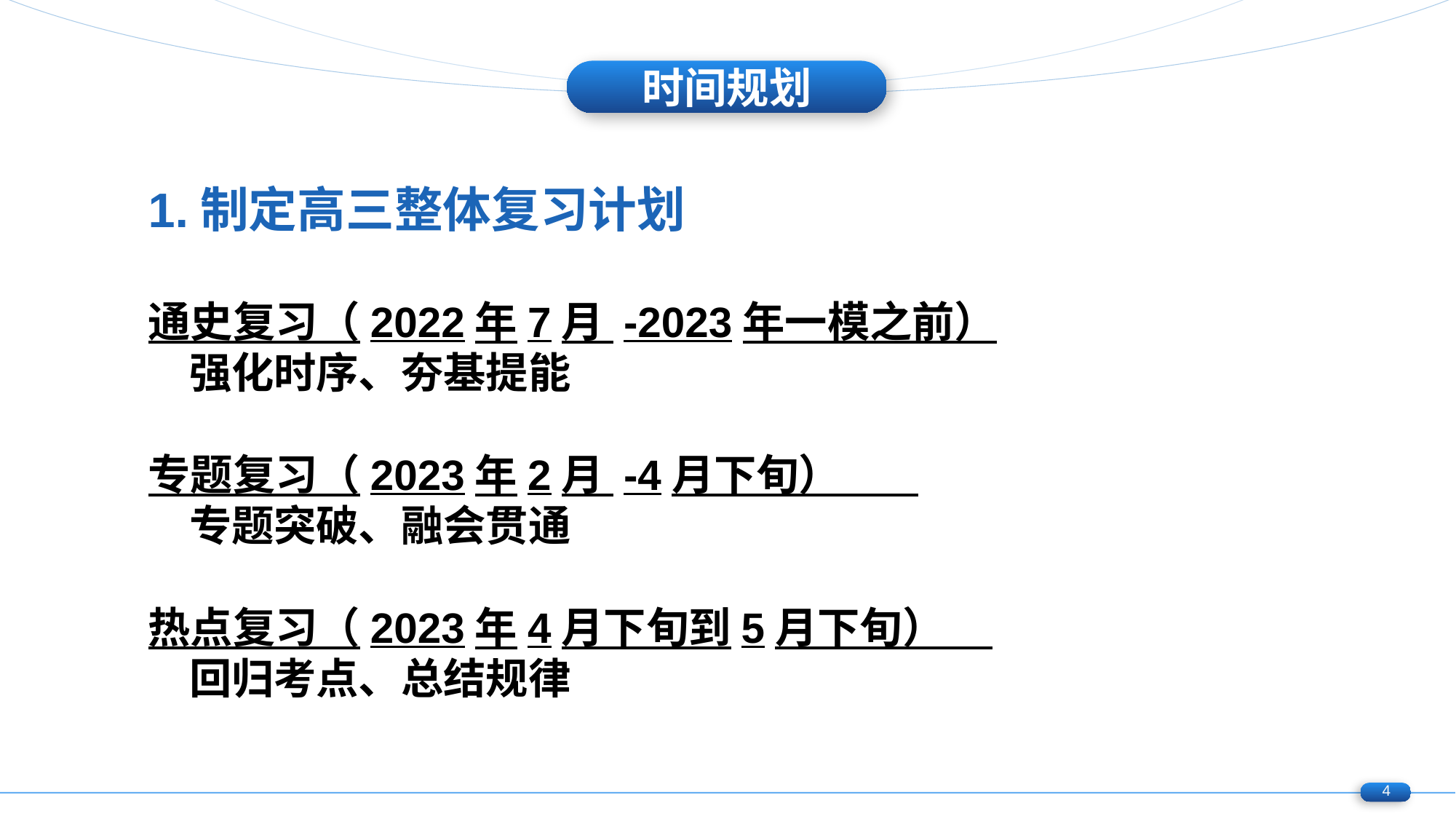

时间规划
1.制定高三整体复习计划
通史复习（2022年7月 -2023年一模之前）
强化时序、夯基提能

专题复习（2023年2月 -4月下旬）
专题突破、融会贯通

热点复习（2023年4月下旬到5月下旬）
回归考点、总结规律